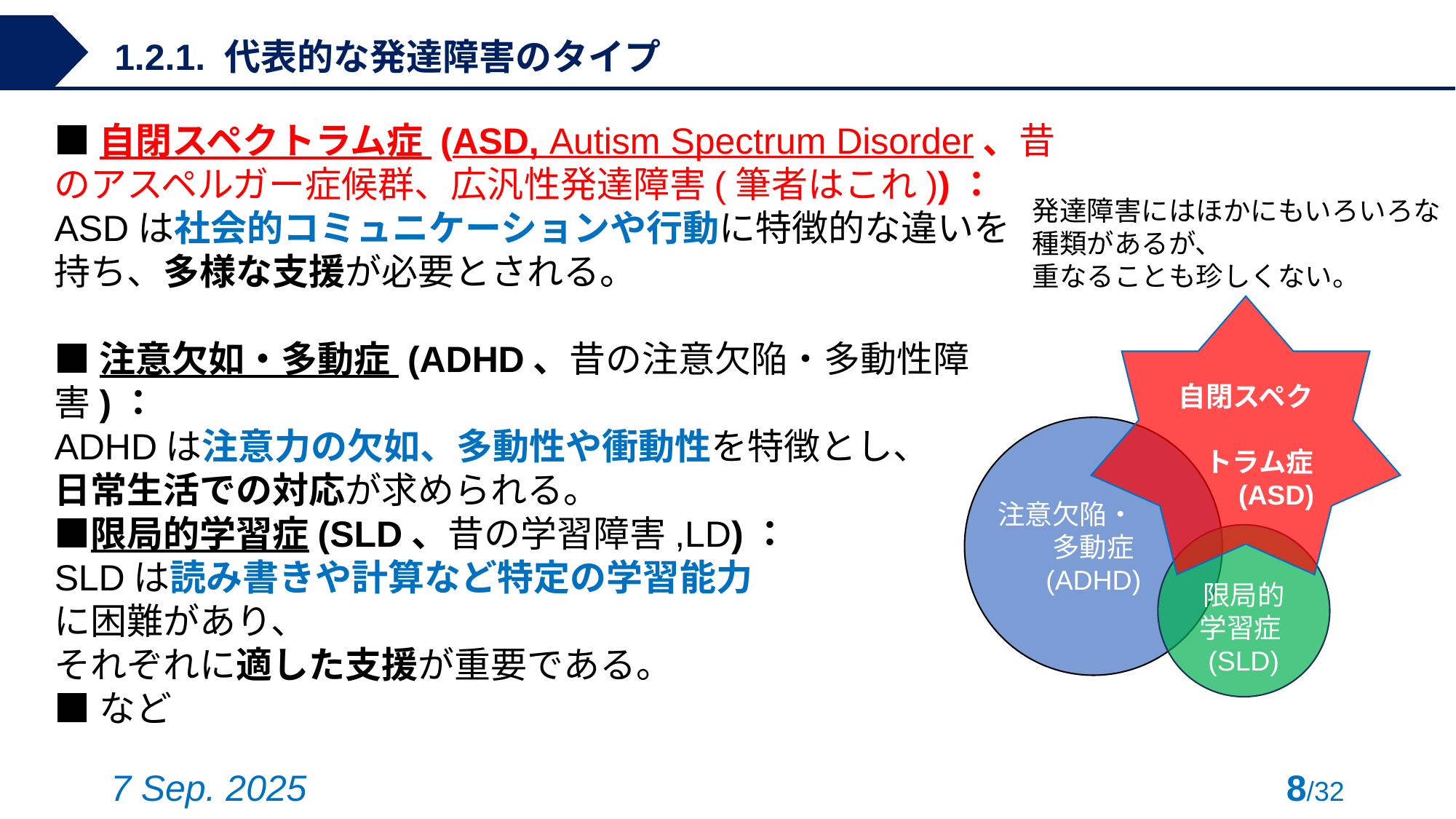

1.2.1. 代表的な発達障害のタイプ
■自閉スペクトラム症 (ASD, Autism Spectrum Disorder、昔のアスペルガー症候群、広汎性発達障害(筆者はこれ))：
ASDは社会的コミュニケーションや行動に特徴的な違いを
持ち、多様な支援が必要とされる。

■注意欠如・多動症 (ADHD、昔の注意欠陥・多動性障害)：
ADHDは注意力の欠如、多動性や衝動性を特徴とし、
日常生活での対応が求められる。
■限局的学習症(SLD、昔の学習障害,LD)：
SLDは読み書きや計算など特定の学習能力
に困難があり、
それぞれに適した支援が重要である。
■など
発達障害にはほかにもいろいろな
種類があるが、
重なることも珍しくない。

自閉スペク
　トラム症
　　(ASD)
注意欠陥・
多動症
(ADHD)

限局的
学習症(SLD)
7 Sep. 2025
8/32